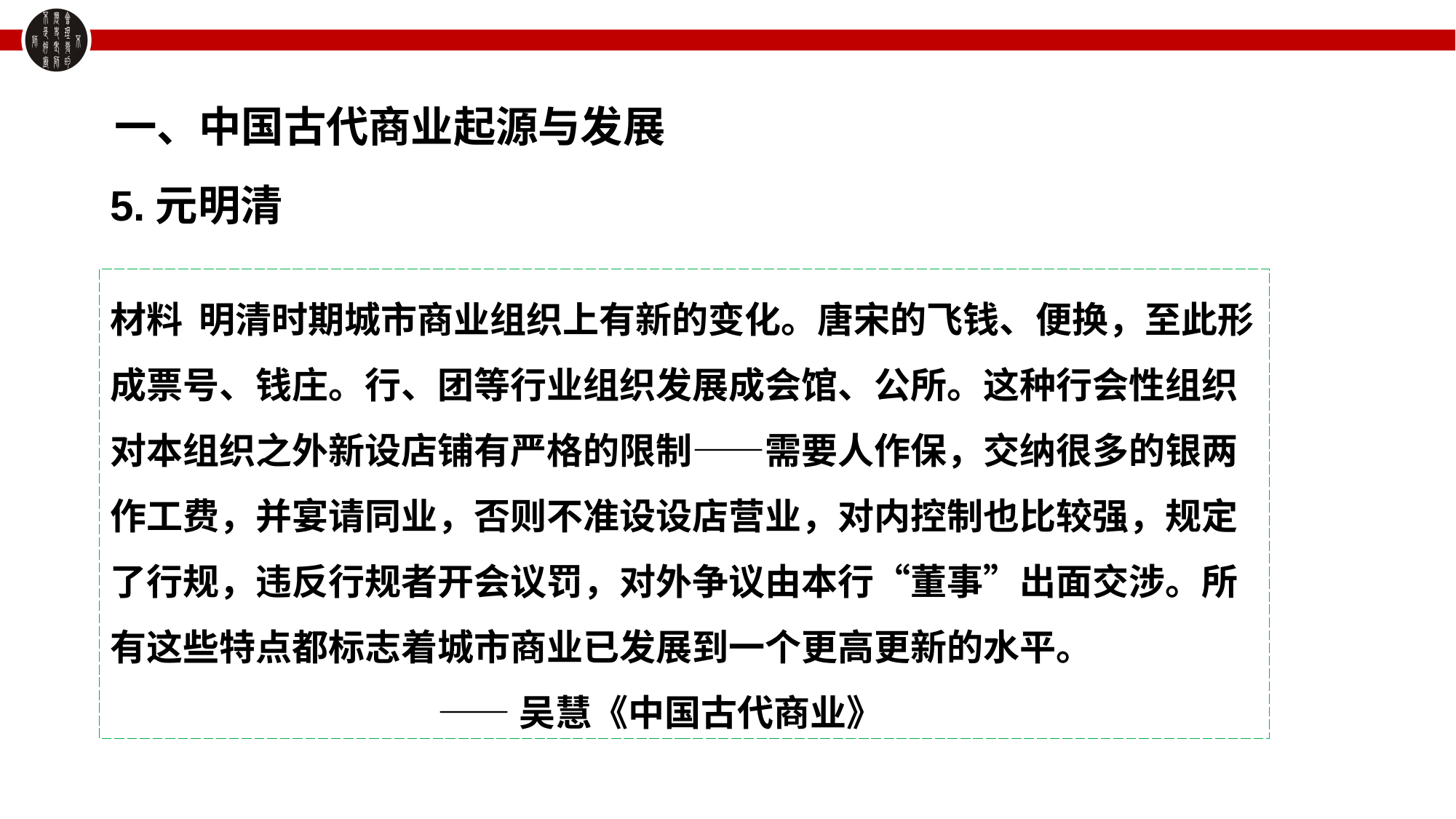

一、中国古代商业起源与发展
5.元明清
材料  明清时期城市商业组织上有新的变化。唐宋的飞钱、便换，至此形成票号、钱庄。行、团等行业组织发展成会馆、公所。这种行会性组织对本组织之外新设店铺有严格的限制——需要人作保，交纳很多的银两作工费，并宴请同业，否则不准设设店营业，对内控制也比较强，规定了行规，违反行规者开会议罚，对外争议由本行“董事”出面交涉。所有这些特点都标志着城市商业已发展到一个更高更新的水平。
                                        ——吴慧《中国古代商业》